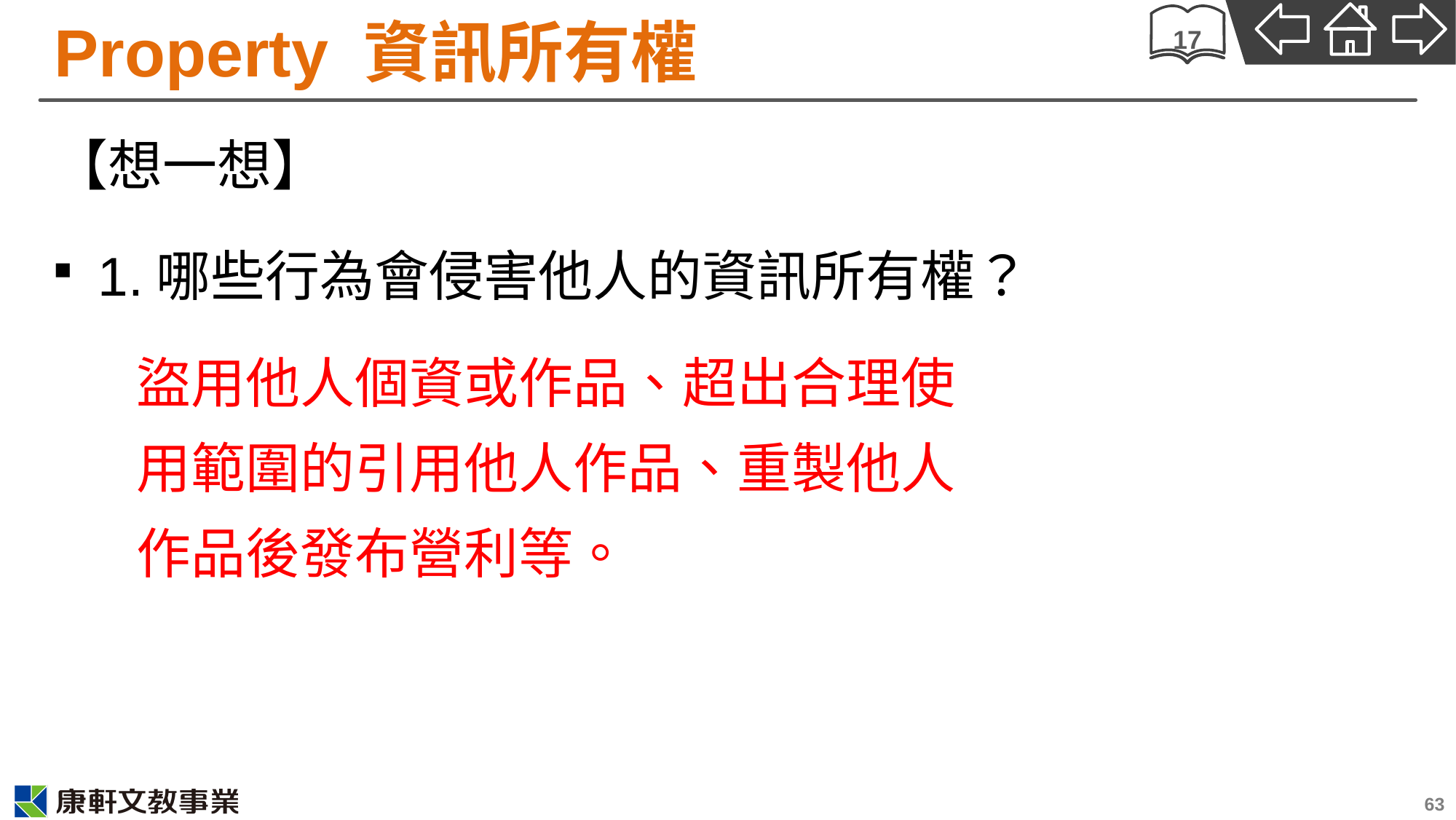

# Property 資訊所有權
17
【想一想】
1.哪些行為會侵害他人的資訊所有權？
盜用他人個資或作品、超出合理使用範圍的引用他人作品、重製他人作品後發布營利等。
63